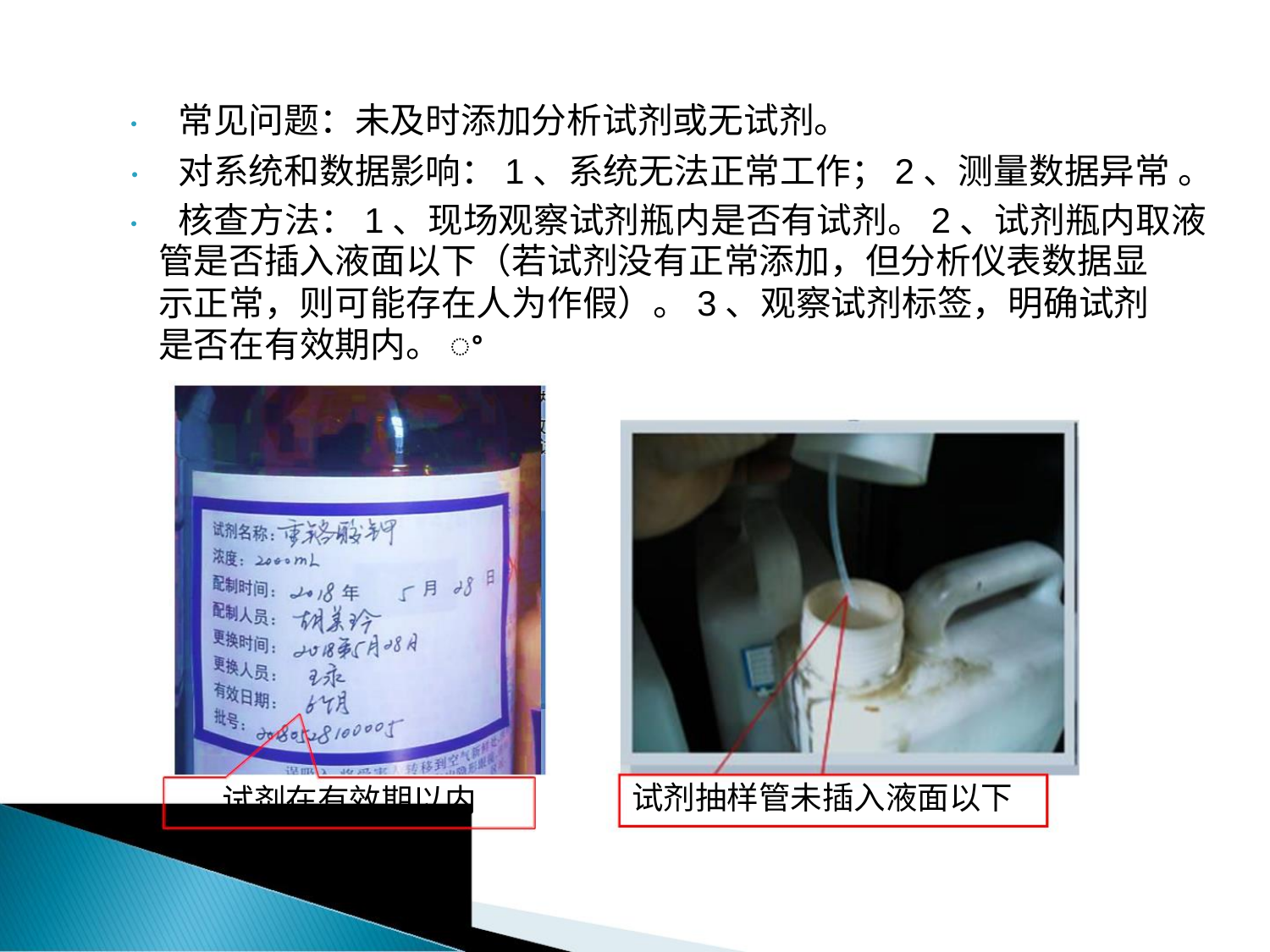

• 常见问题：未及时添加分析试剂或无试剂。
• 对系统和数据影响：1、系统无法正常工作；2、测量数据异常 。
• 核查方法：1、现场观察试剂瓶内是否有试剂。2、试剂瓶内取液
管是否插入液面以下（若试剂没有正常添加，但分析仪表数据显
示正常，则可能存在人为作假）。3、观察试剂标签，明确试剂
是否在有效期内。ꢀ
试剂抽样管未插入液面以下
试剂在有效期以内